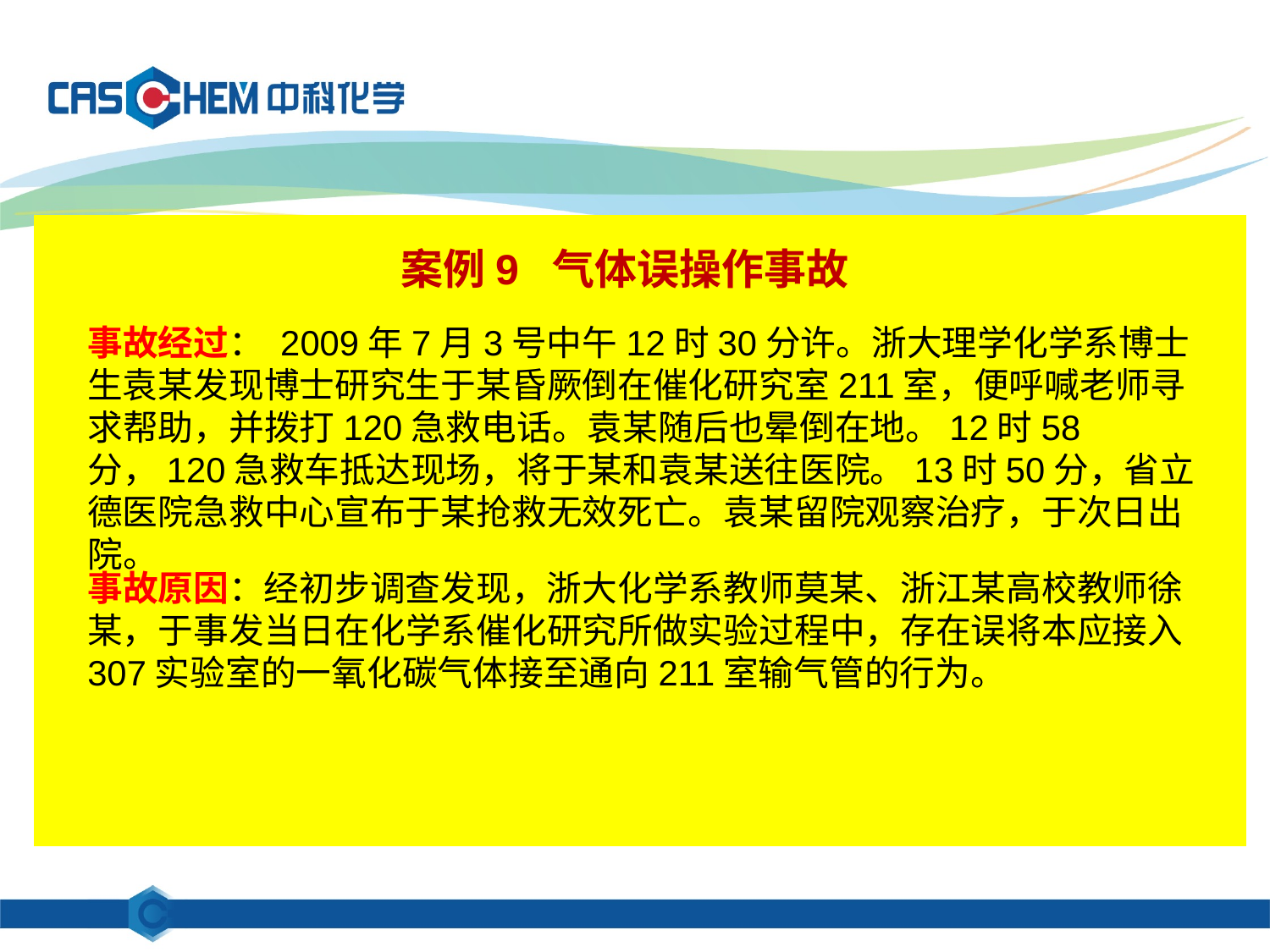

案例9  气体误操作事故
事故经过： 2009年7月3号中午12时30分许。浙大理学化学系博士生袁某发现博士研究生于某昏厥倒在催化研究室211室，便呼喊老师寻求帮助，并拨打120急救电话。袁某随后也晕倒在地。12时58分，120急救车抵达现场，将于某和袁某送往医院。13时50分，省立德医院急救中心宣布于某抢救无效死亡。袁某留院观察治疗，于次日出院。
事故原因：经初步调查发现，浙大化学系教师莫某、浙江某高校教师徐某，于事发当日在化学系催化研究所做实验过程中，存在误将本应接入307实验室的一氧化碳气体接至通向211室输气管的行为。